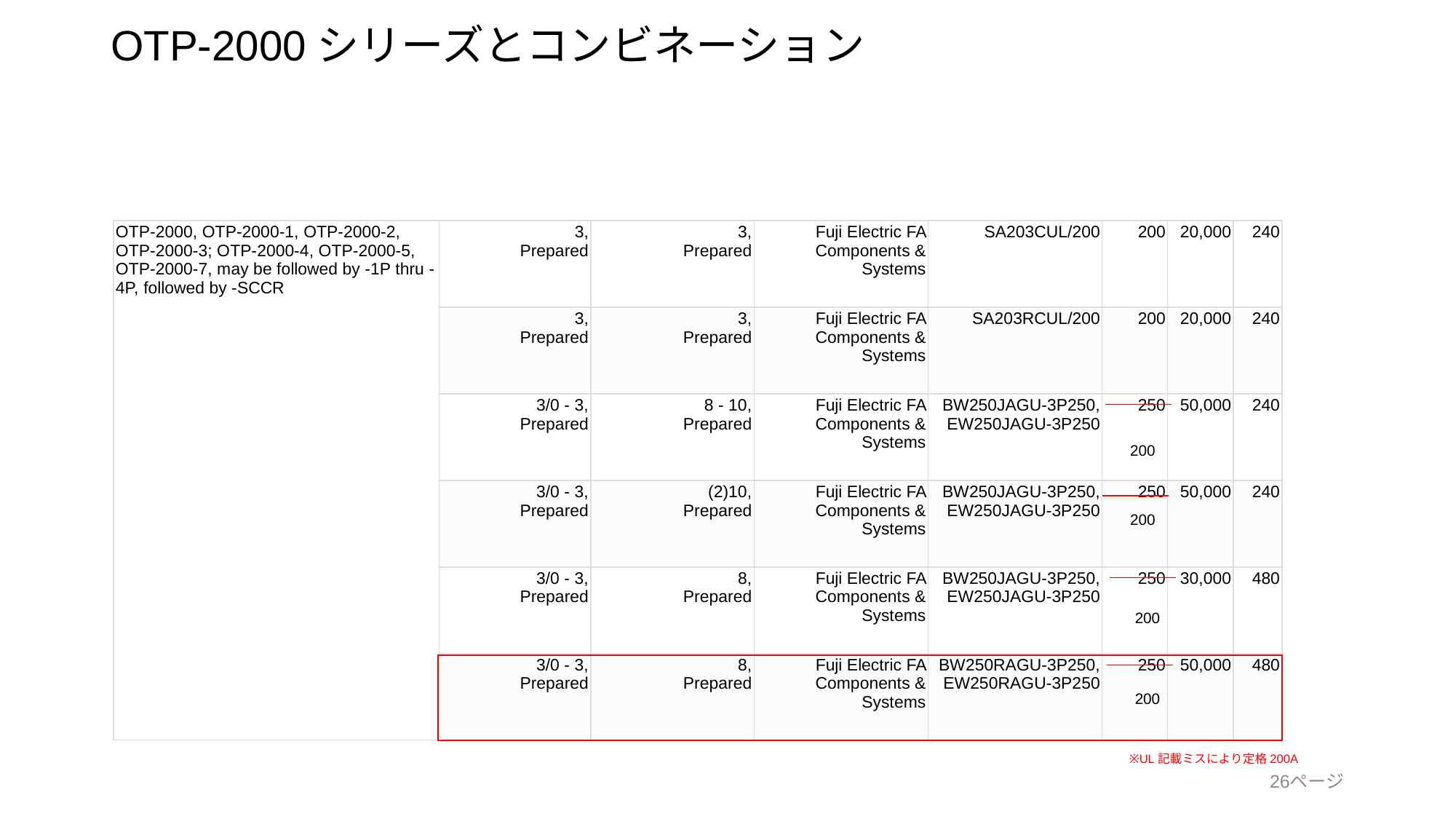

# OTP-2000シリーズとコンビネーション
| OTP-2000, OTP-2000-1, OTP-2000-2, OTP-2000-3; OTP-2000-4, OTP-2000-5, OTP-2000-7, may be followed by -1P thru -4P, followed by -SCCR | 3, Prepared | 3, Prepared | Fuji Electric FA Components & Systems | SA203CUL/200 | 200 | 20,000 | 240 |
| --- | --- | --- | --- | --- | --- | --- | --- |
|  | 3, Prepared | 3, Prepared | Fuji Electric FA Components & Systems | SA203RCUL/200 | 200 | 20,000 | 240 |
|  | 3/0 - 3, Prepared | 8 - 10, Prepared | Fuji Electric FA Components & Systems | BW250JAGU-3P250, EW250JAGU-3P250 | 250 | 50,000 | 240 |
|  | 3/0 - 3, Prepared | (2)10, Prepared | Fuji Electric FA Components & Systems | BW250JAGU-3P250, EW250JAGU-3P250 | 250 | 50,000 | 240 |
|  | 3/0 - 3, Prepared | 8, Prepared | Fuji Electric FA Components & Systems | BW250JAGU-3P250, EW250JAGU-3P250 | 250 | 30,000 | 480 |
|  | 3/0 - 3, Prepared | 8, Prepared | Fuji Electric FA Components & Systems | BW250RAGU-3P250, EW250RAGU-3P250 | 250 | 50,000 | 480 |
200
200

200

200
※UL記載ミスにより定格200A
26ページ